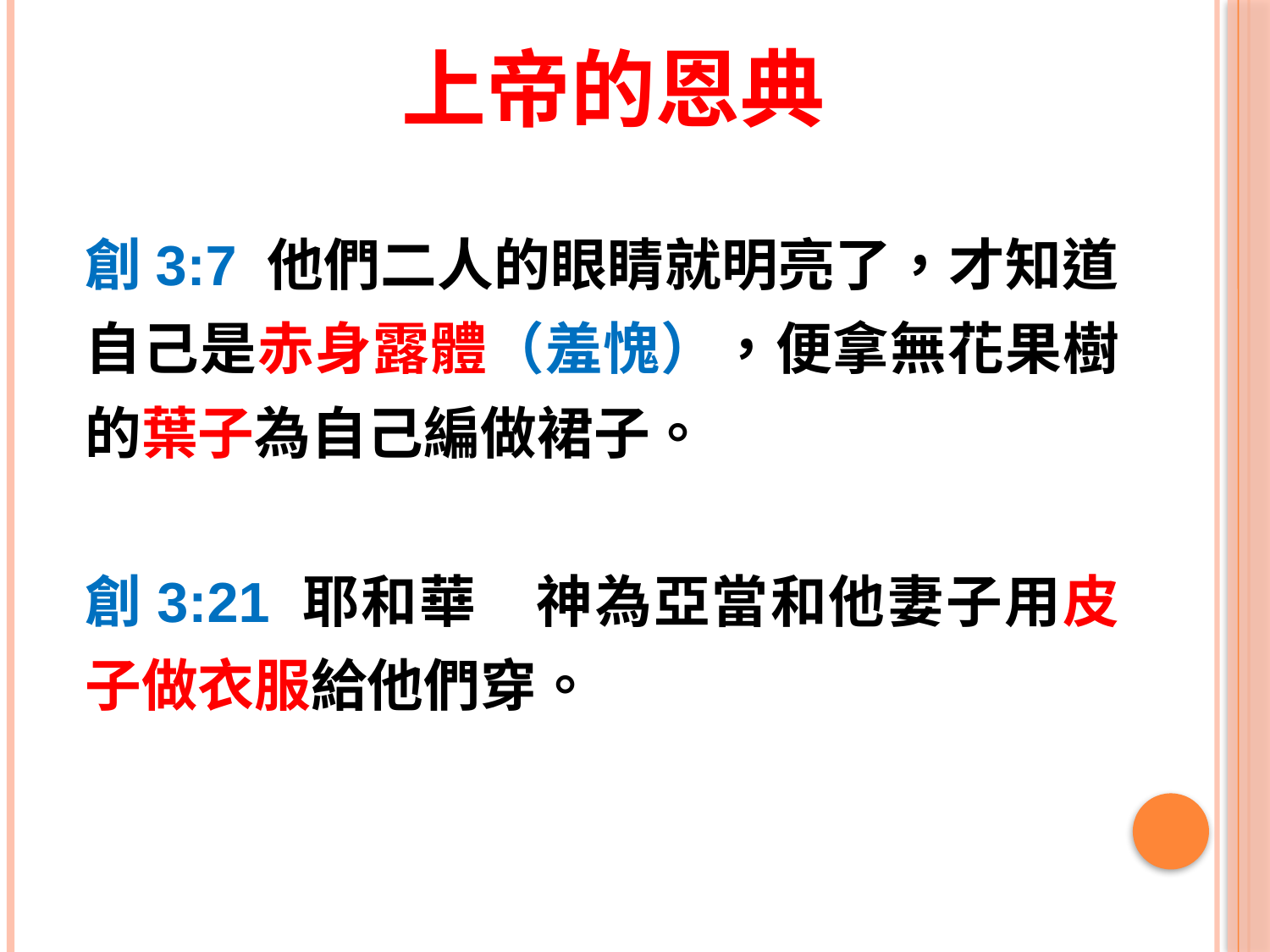

# 上帝的恩典
創3:7 他們二人的眼睛就明亮了，才知道自己是赤身露體（羞愧），便拿無花果樹的葉子為自己編做裙子。

創3:21 耶和華　神為亞當和他妻子用皮子做衣服給他們穿。